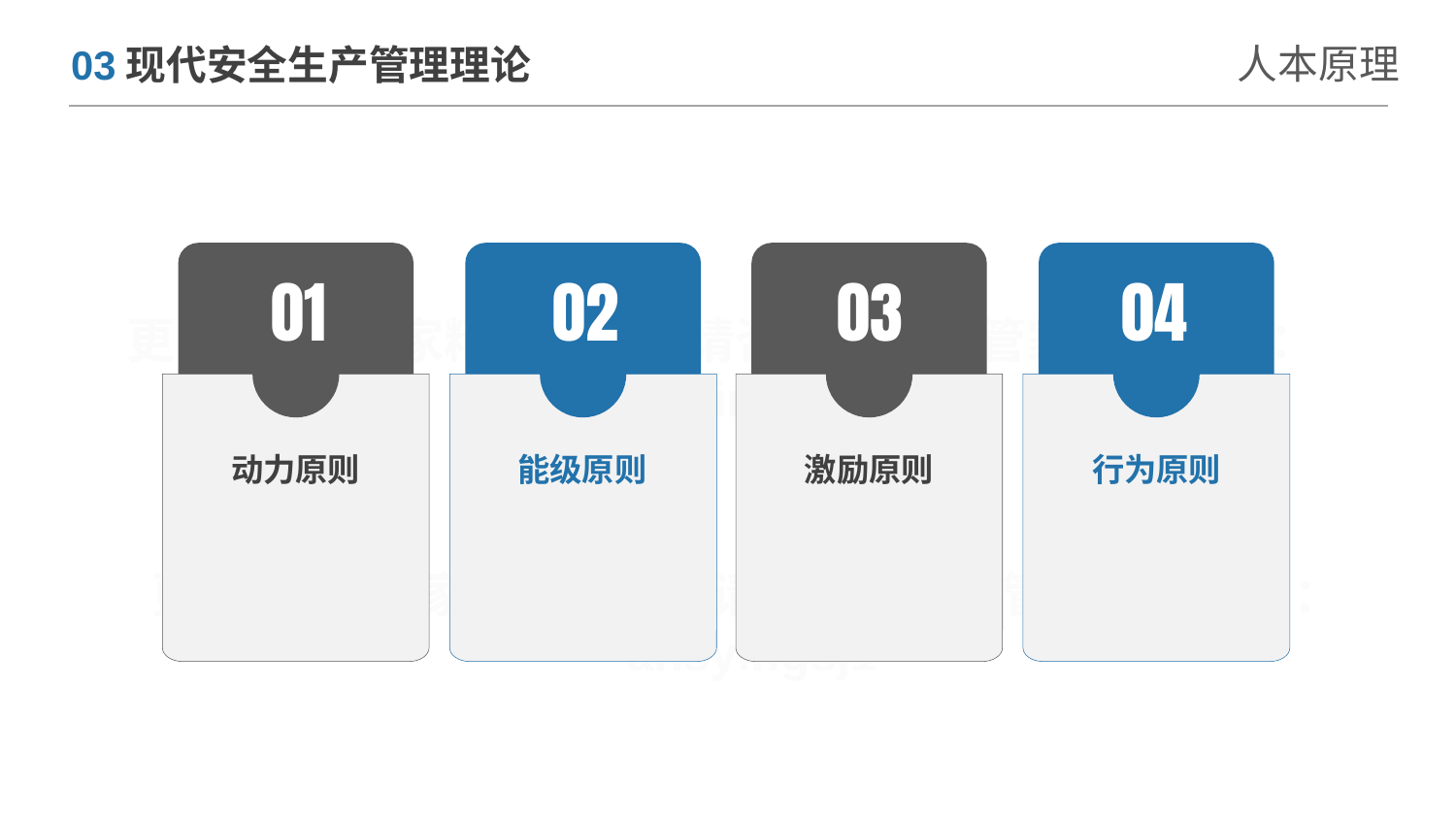

人本原理
03现代安全生产管理理论

01

动力原则

02

能级原则

03

激励原则

04

行为原则